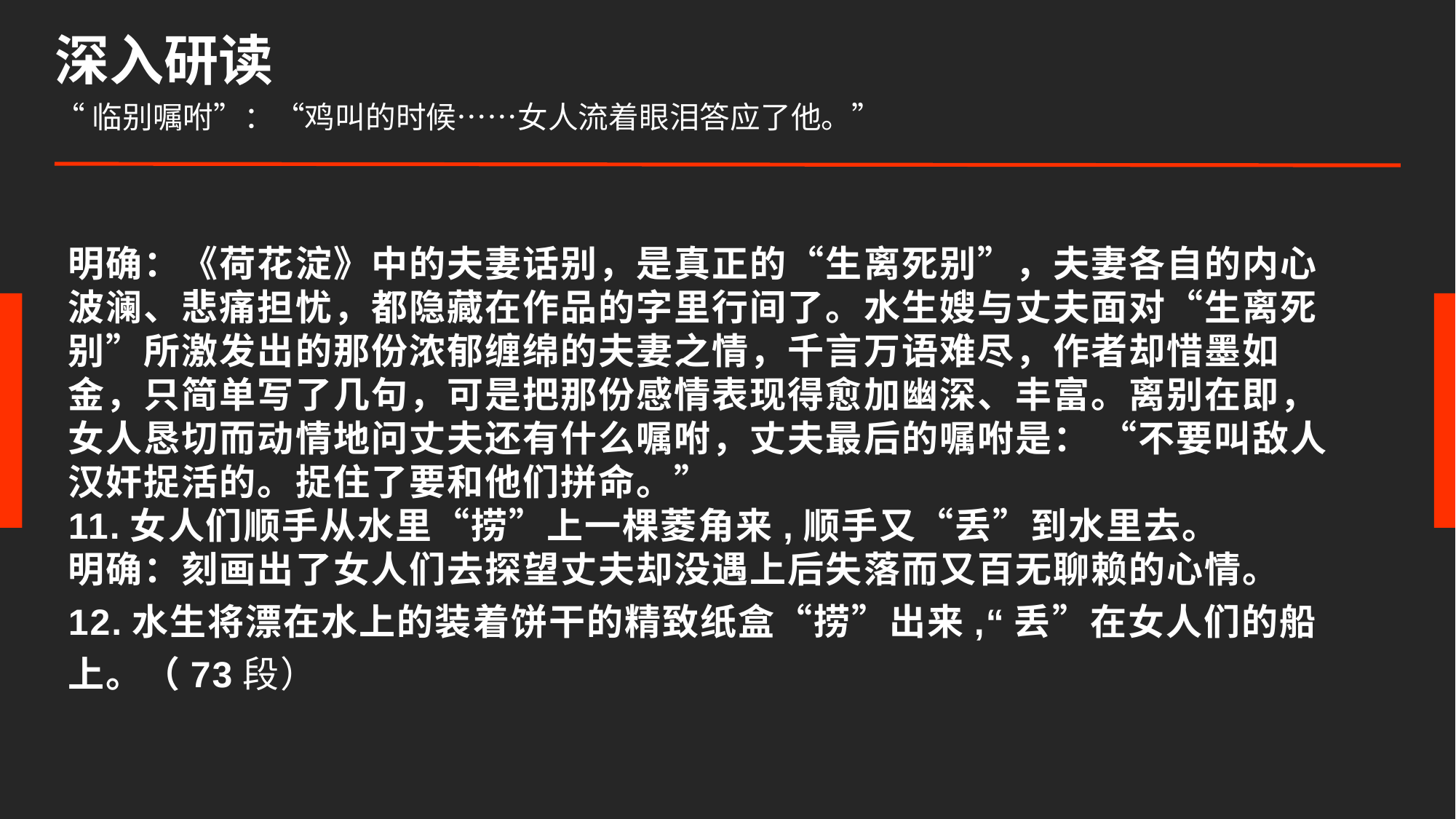

深入研读
“临别嘱咐”：“鸡叫的时候……女人流着眼泪答应了他。”
明确：《荷花淀》中的夫妻话别，是真正的“生离死别”，夫妻各自的内心波澜、悲痛担忧，都隐藏在作品的字里行间了。水生嫂与丈夫面对“生离死别”所激发出的那份浓郁缠绵的夫妻之情，千言万语难尽，作者却惜墨如金，只简单写了几句，可是把那份感情表现得愈加幽深、丰富。离别在即，女人恳切而动情地问丈夫还有什么嘱咐，丈夫最后的嘱咐是： “不要叫敌人汉奸捉活的。捉住了要和他们拼命。”
11.女人们顺手从水里“捞”上一棵菱角来,顺手又“丢”到水里去。
明确：刻画出了女人们去探望丈夫却没遇上后失落而又百无聊赖的心情。
12.水生将漂在水上的装着饼干的精致纸盒“捞”出来,“丢”在女人们的船上。（73段）